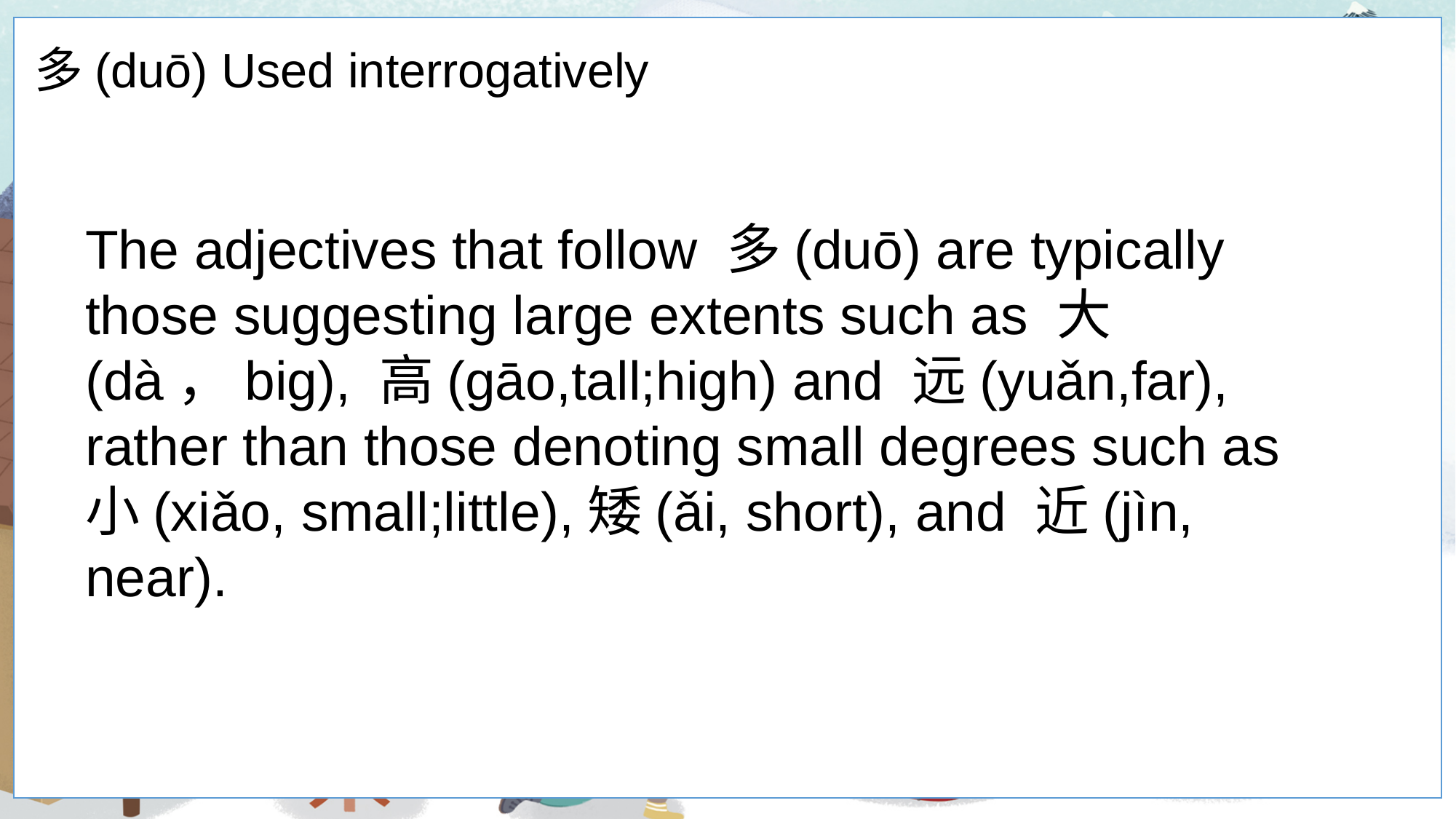

多(duō) Used interrogatively
The adjectives that follow 多(duō) are typically those suggesting large extents such as 大(dà，big), 高(gāo,tall;high) and 远(yuǎn,far), rather than those denoting small degrees such as 小(xiǎo, small;little),矮(ǎi, short), and 近(jìn, near).